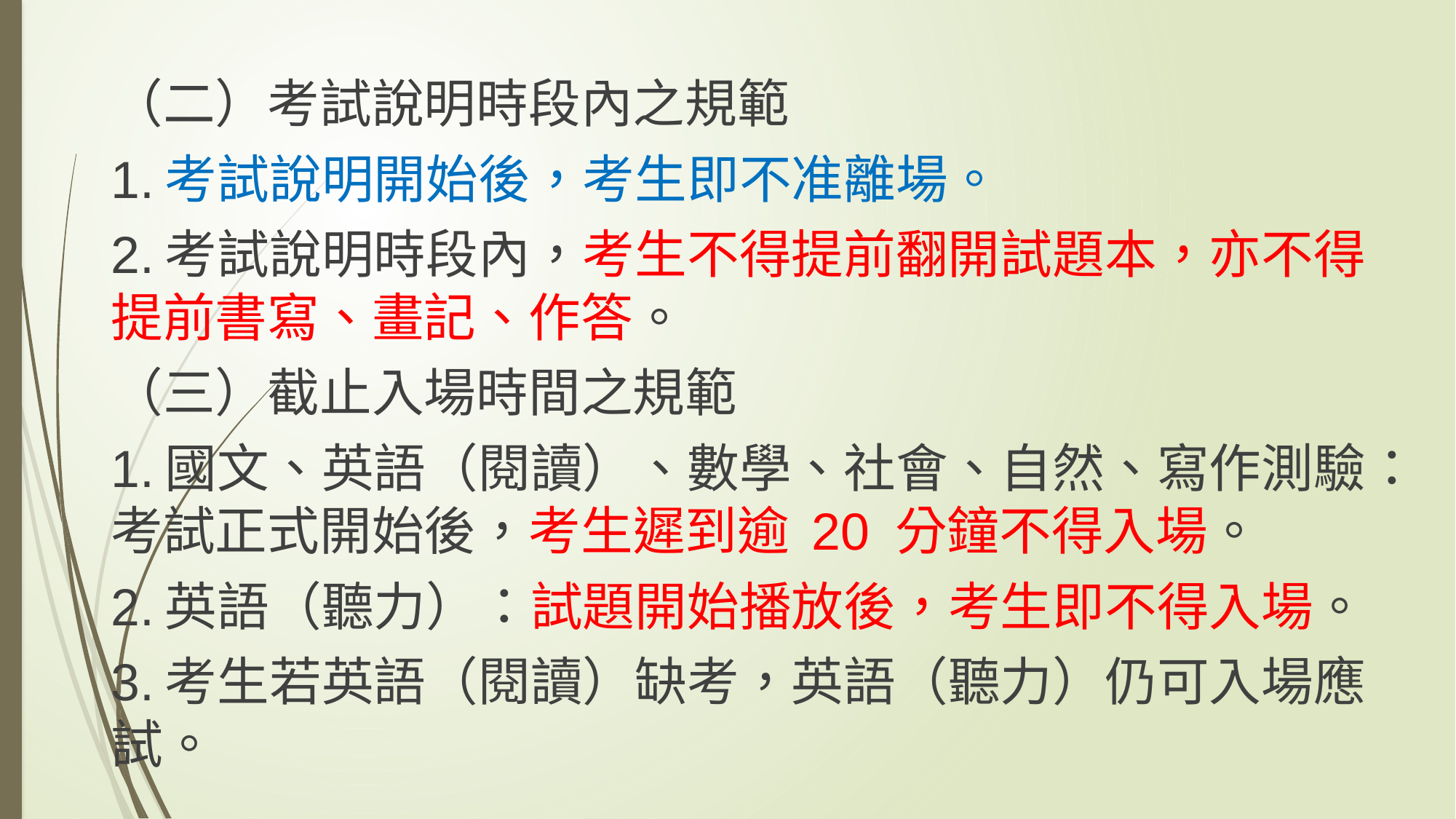

（二）考試說明時段內之規範
1.考試說明開始後，考生即不准離場。
2.考試說明時段內，考生不得提前翻開試題本，亦不得提前書寫、畫記、作答。
（三）截止入場時間之規範
1.國文、英語（閱讀）、數學、社會、自然、寫作測驗：考試正式開始後，考生遲到逾 20 分鐘不得入場。
2.英語（聽力）：試題開始播放後，考生即不得入場。
3.考生若英語（閱讀）缺考，英語（聽力）仍可入場應試。